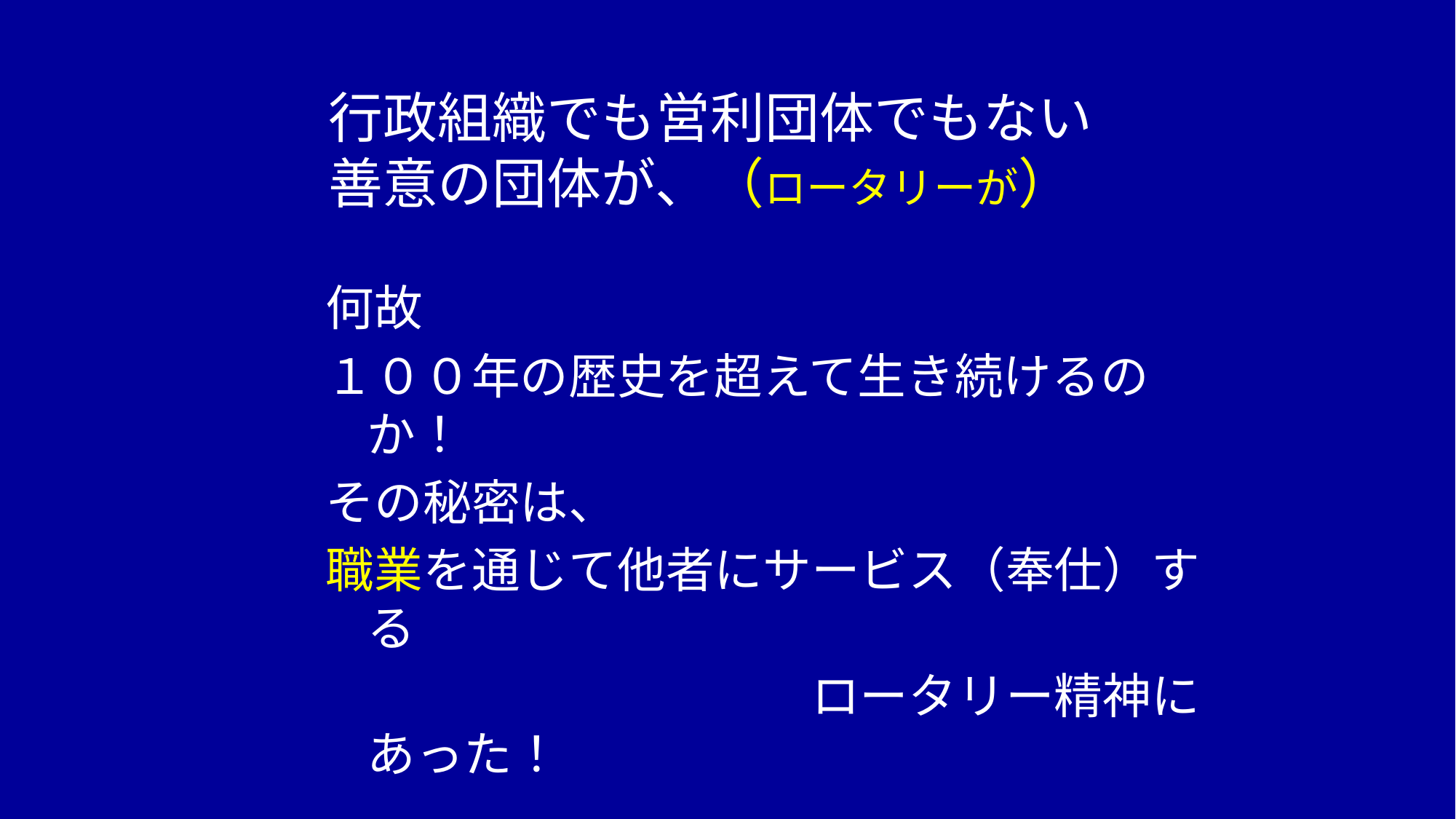

# 行政組織でも営利団体でもない 善意の団体が、（ロータリーが）
何故
１００年の歴史を超えて生き続けるのか！
その秘密は、
職業を通じて他者にサービス（奉仕）する
　　　　　　　　　　ロータリー精神にあった！

　　　　　　　　　　　　　Ｄ２６６０、大阪北ＲＣ、ＰＤＧ菅生浩三